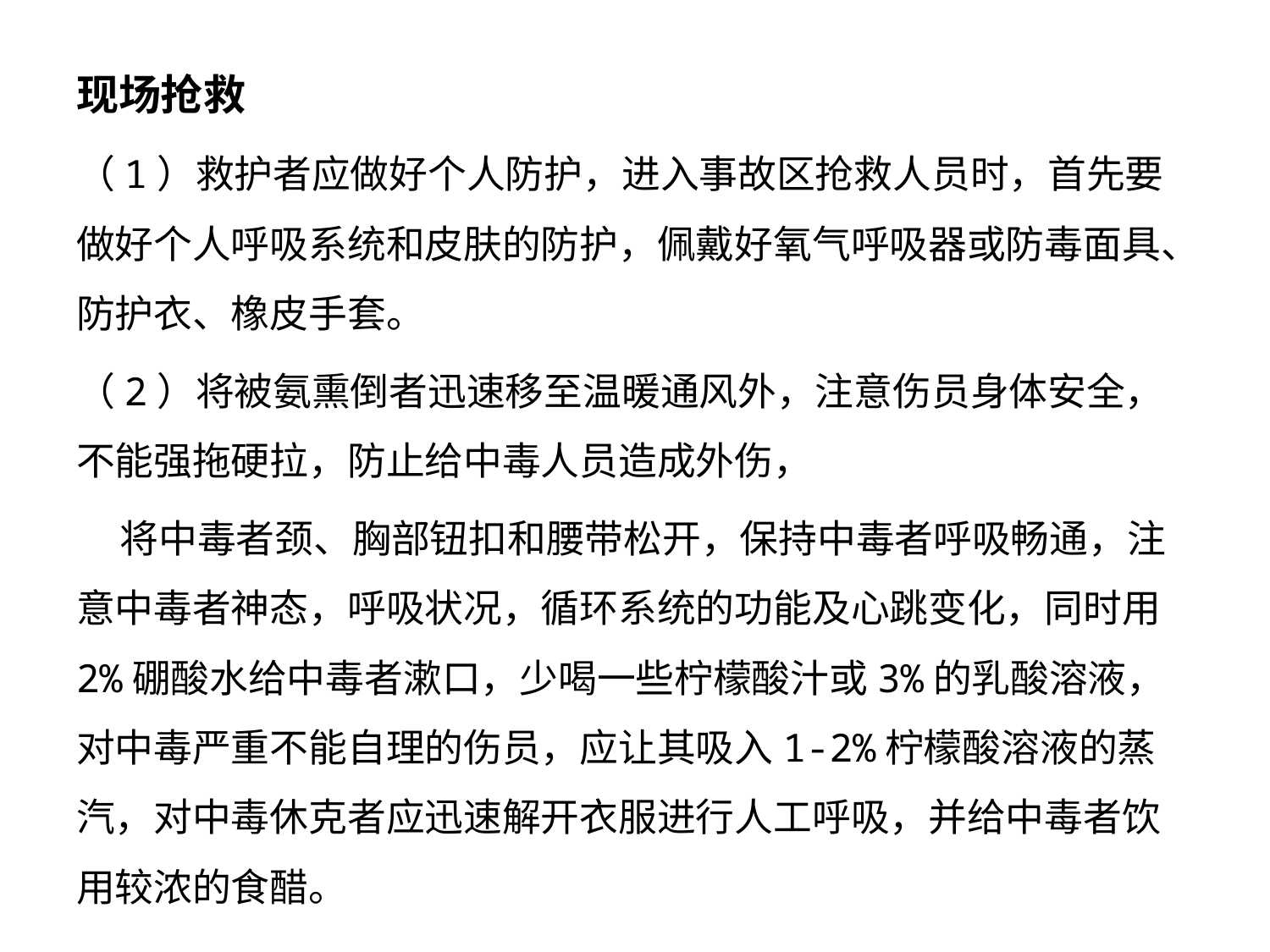

现场抢救
（1）救护者应做好个人防护，进入事故区抢救人员时，首先要做好个人呼吸系统和皮肤的防护，佩戴好氧气呼吸器或防毒面具、防护衣、橡皮手套。
（2）将被氨熏倒者迅速移至温暖通风外，注意伤员身体安全，不能强拖硬拉，防止给中毒人员造成外伤，
    将中毒者颈、胸部钮扣和腰带松开，保持中毒者呼吸畅通，注意中毒者神态，呼吸状况，循环系统的功能及心跳变化，同时用2%硼酸水给中毒者漱口，少喝一些柠檬酸汁或3%的乳酸溶液，对中毒严重不能自理的伤员，应让其吸入1-2%柠檬酸溶液的蒸汽，对中毒休克者应迅速解开衣服进行人工呼吸，并给中毒者饮用较浓的食醋。

131